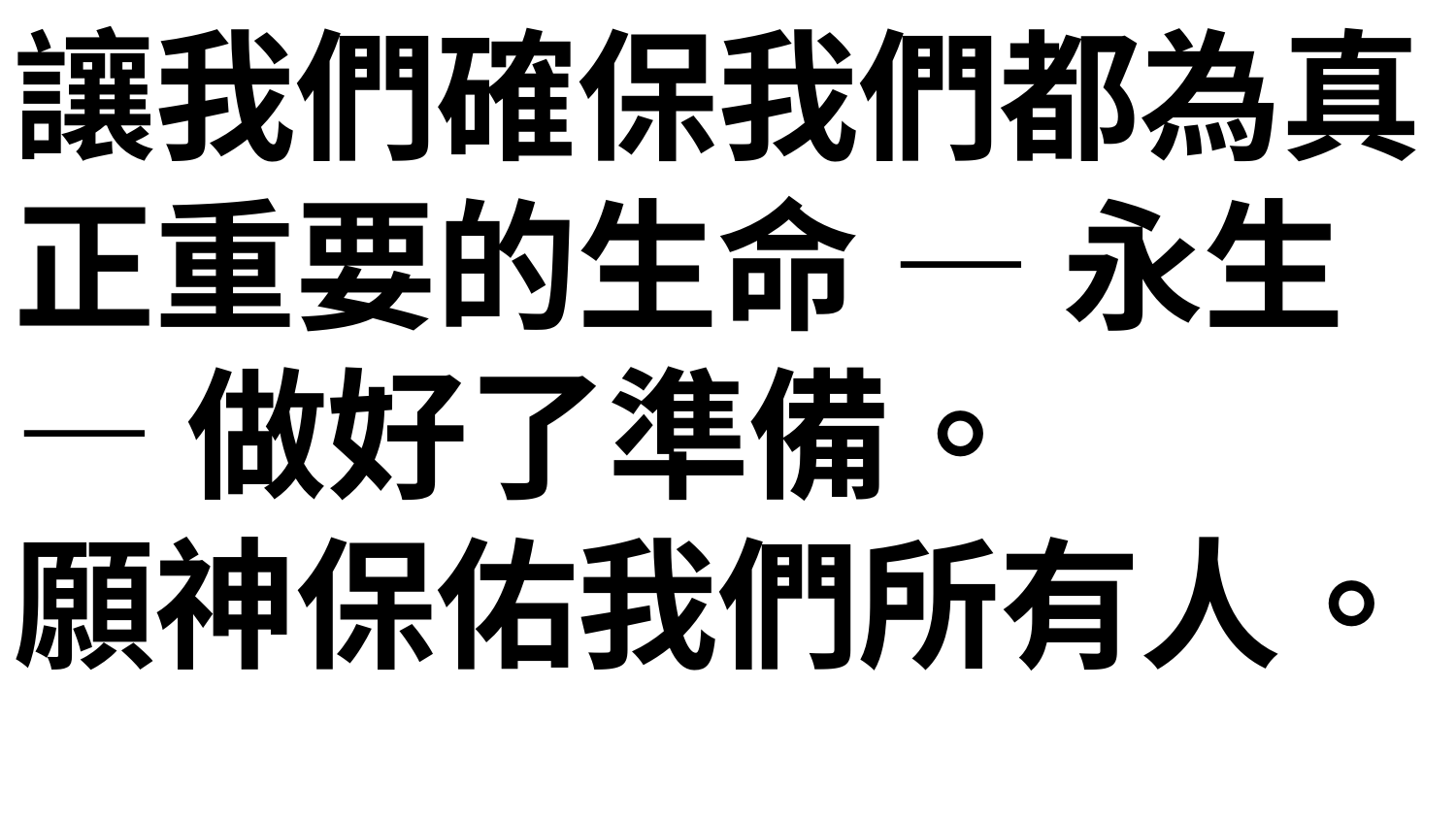

讓我們確保我們都為真正重要的生命 — 永生 — 做好了準備。
願神保佑我們所有人。